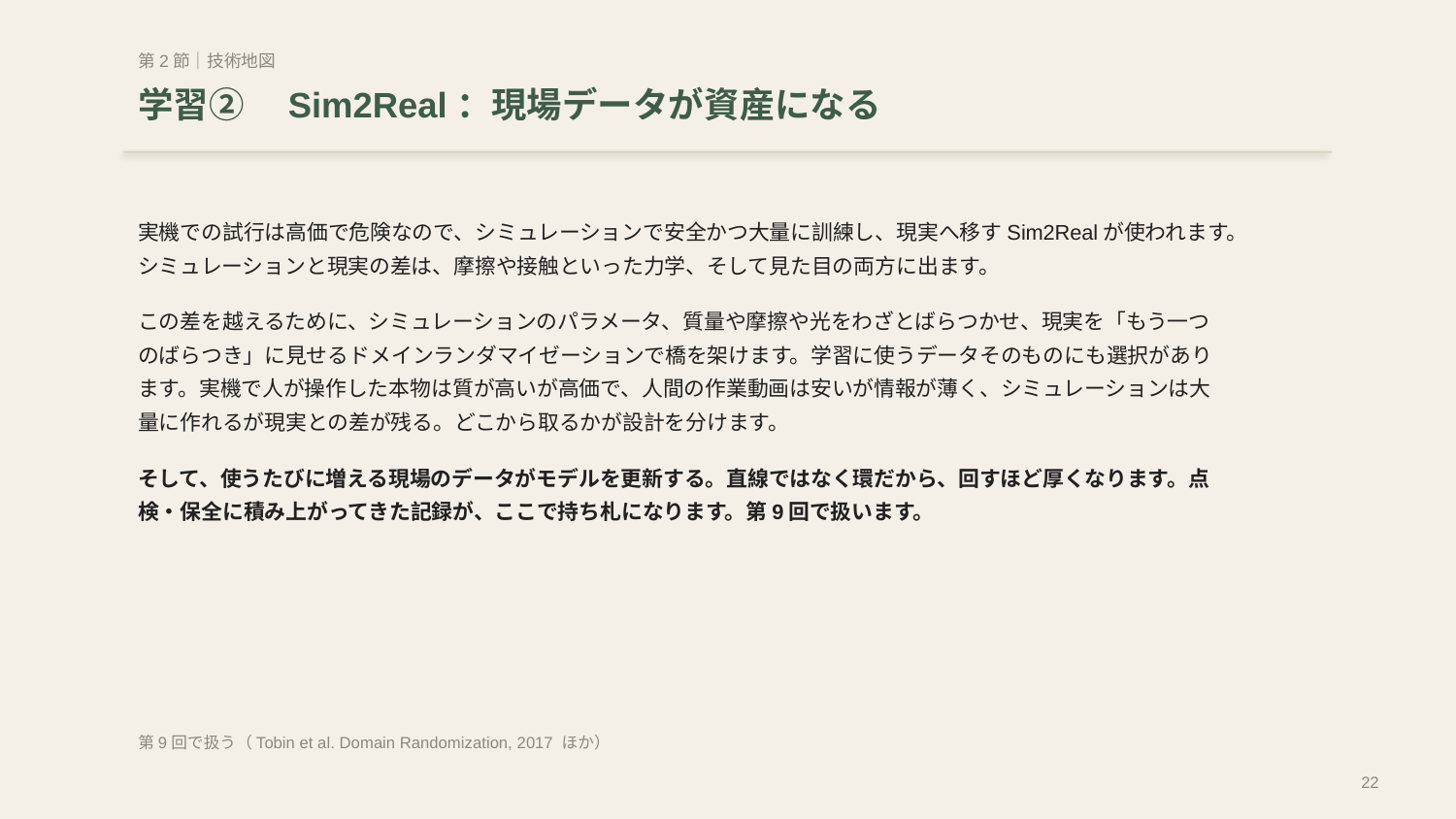

第2節｜技術地図
学習②　Sim2Real：現場データが資産になる

実機での試行は高価で危険なので、シミュレーションで安全かつ大量に訓練し、現実へ移すSim2Realが使われます。シミュレーションと現実の差は、摩擦や接触といった力学、そして見た目の両方に出ます。
この差を越えるために、シミュレーションのパラメータ、質量や摩擦や光をわざとばらつかせ、現実を「もう一つのばらつき」に見せるドメインランダマイゼーションで橋を架けます。学習に使うデータそのものにも選択があります。実機で人が操作した本物は質が高いが高価で、人間の作業動画は安いが情報が薄く、シミュレーションは大量に作れるが現実との差が残る。どこから取るかが設計を分けます。
そして、使うたびに増える現場のデータがモデルを更新する。直線ではなく環だから、回すほど厚くなります。点検・保全に積み上がってきた記録が、ここで持ち札になります。第9回で扱います。
第9回で扱う（Tobin et al. Domain Randomization, 2017 ほか）
22